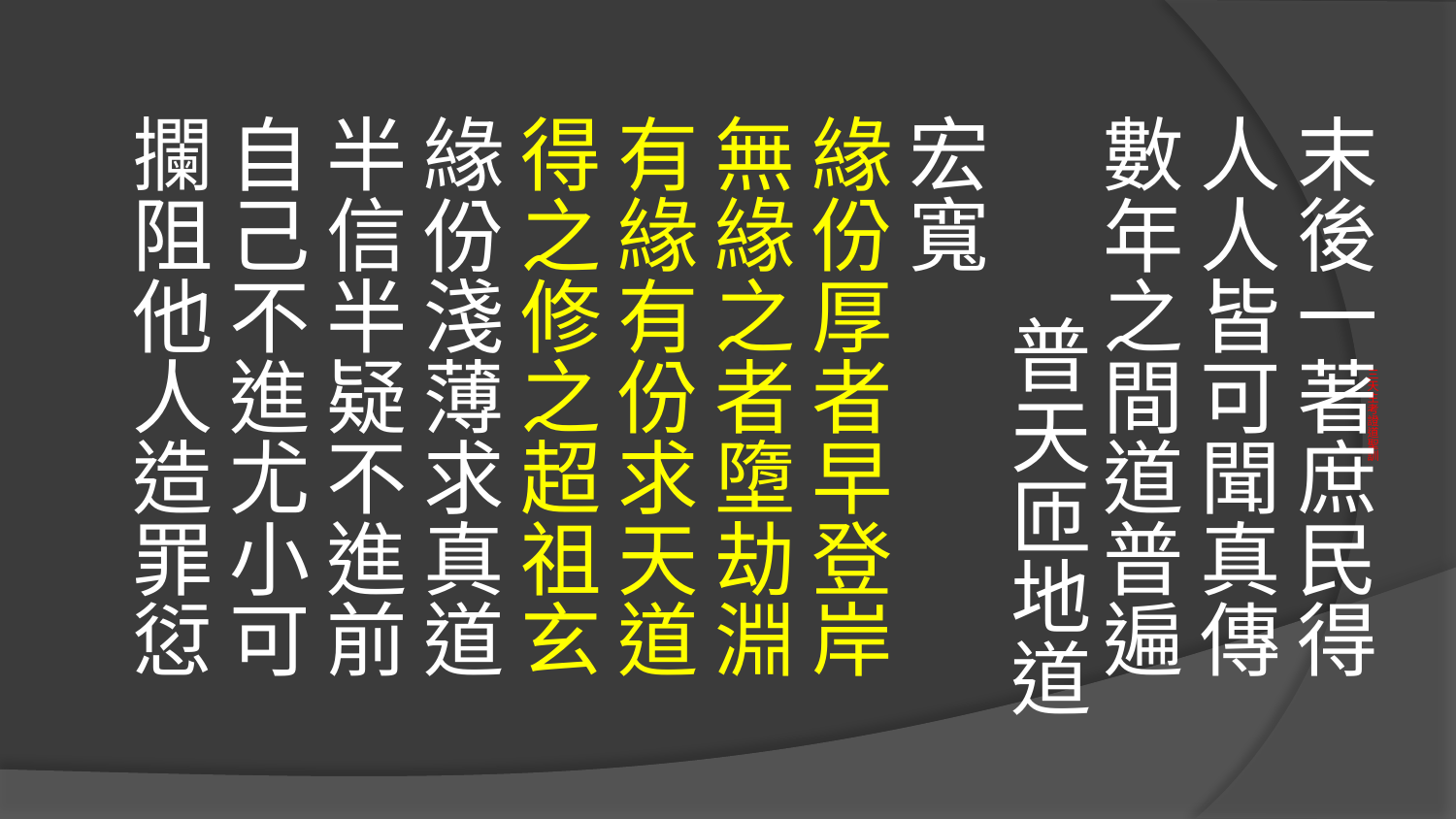

末後一著庶民得   人人皆可聞真傳
數年之間道普遍                 普天匝地道宏寬
緣份厚者早登岸  無緣之者墮劫淵  有緣有份求天道  得之修之超祖玄
緣份淺薄求真道  半信半疑不進前
自己不進尤小可  攔阻他人造罪愆
# 三天主考證道聖訓